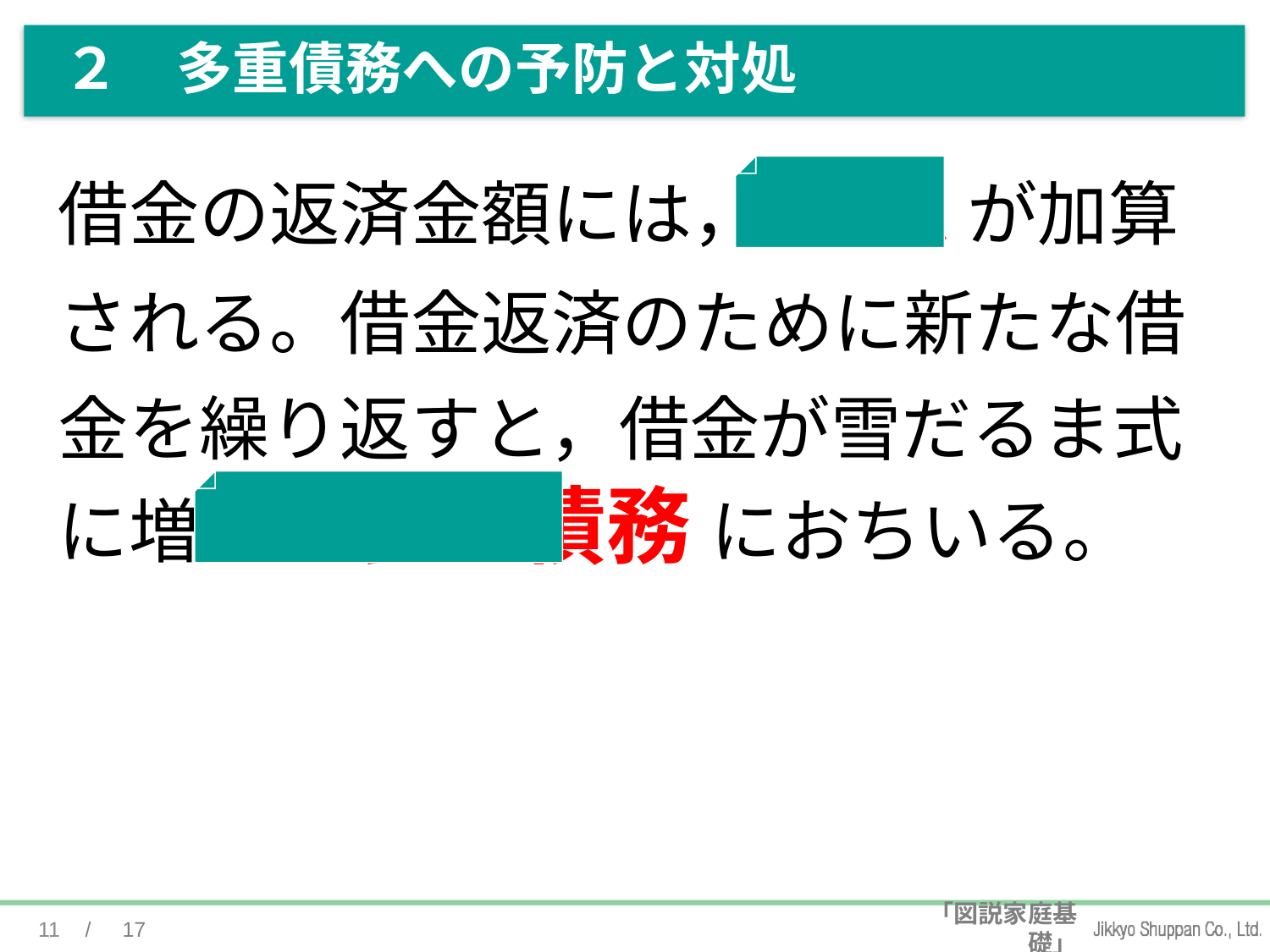

# ２　多重債務への予防と対処
借金の返済金額には， 利息 が加算される。借金返済のために新たな借金を繰り返すと，借金が雪だるま式に増えて 多重債務 におちいる。

11